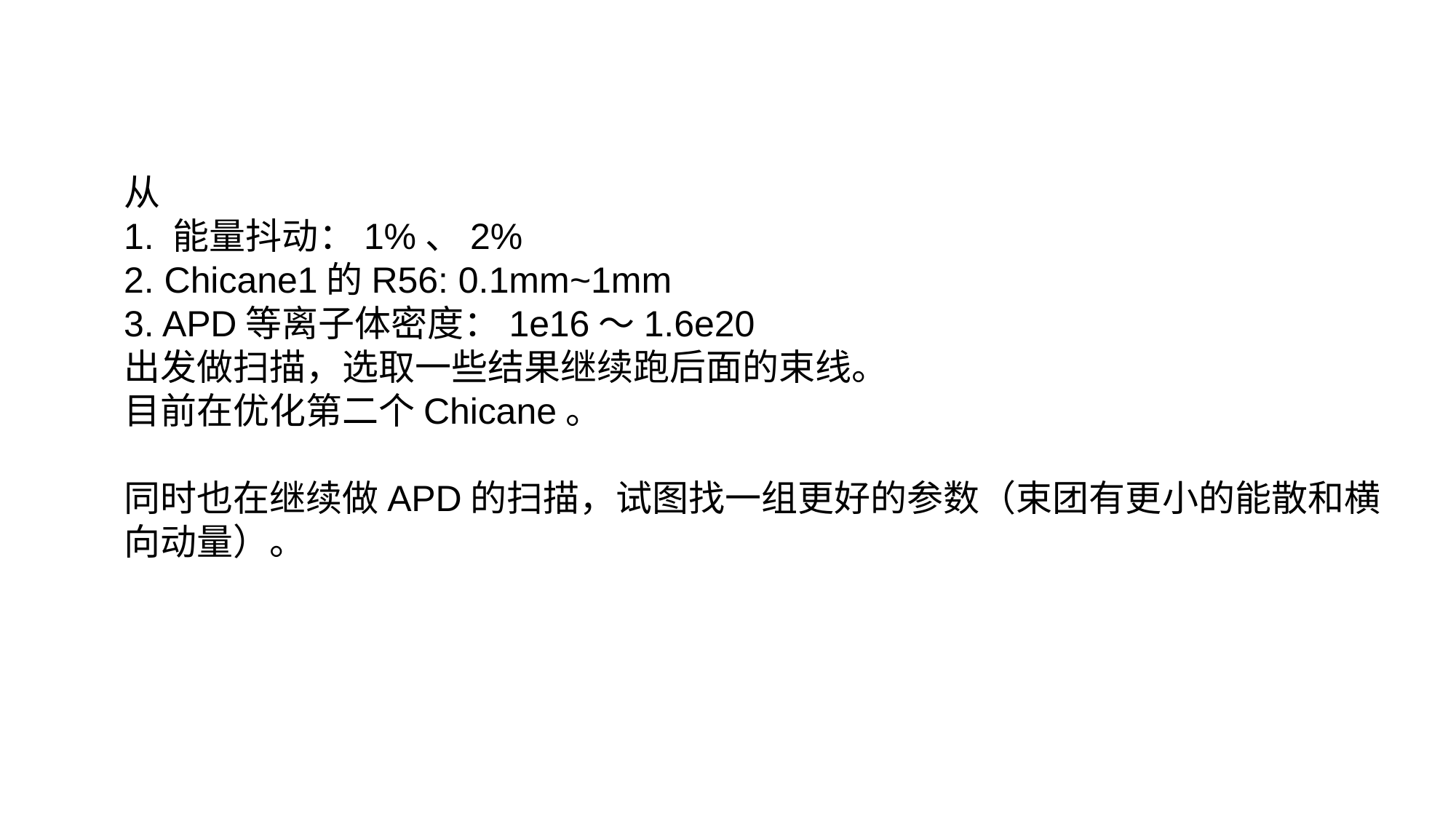

从
1. 能量抖动：1%、2%
2. Chicane1的R56: 0.1mm~1mm
3. APD等离子体密度：1e16～1.6e20
出发做扫描，选取一些结果继续跑后面的束线。
目前在优化第二个Chicane。

同时也在继续做APD的扫描，试图找一组更好的参数（束团有更小的能散和横向动量）。